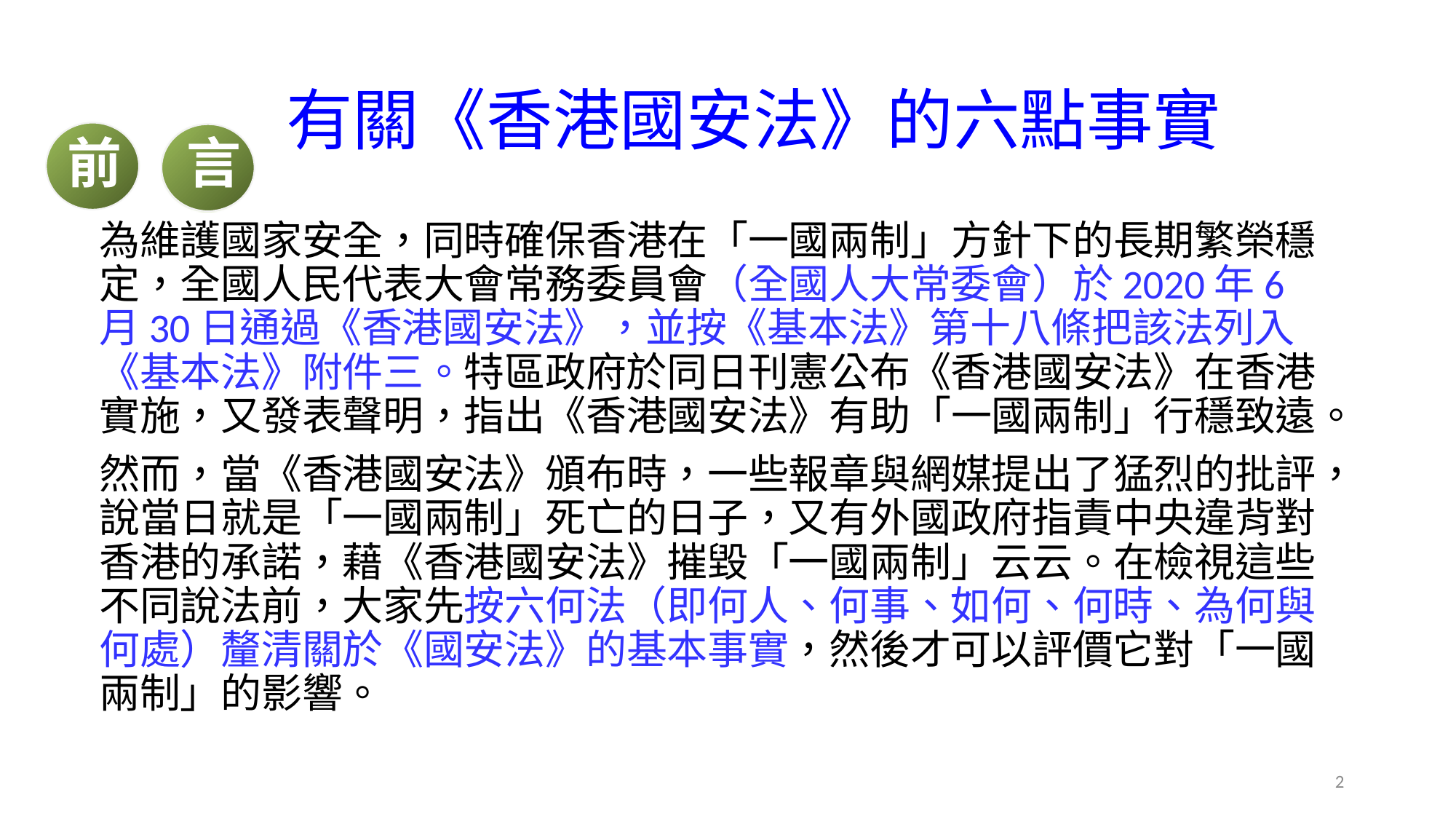

# 有關《香港國安法》的六點事實

前

言

為維護國家安全，同時確保香港在「一國兩制」方針下的長期繁榮穩定，全國人民代表大會常務委員會（全國人大常委會）於2020年6月30日通過《香港國安法》，並按《基本法》第十八條把該法列入《基本法》附件三。特區政府於同日刊憲公布《香港國安法》在香港實施，又發表聲明，指出《香港國安法》有助「一國兩制」行穩致遠。
然而，當《香港國安法》頒布時，一些報章與網媒提出了猛烈的批評，說當日就是「一國兩制」死亡的日子，又有外國政府指責中央違背對香港的承諾，藉《香港國安法》摧毀「一國兩制」云云。在檢視這些不同說法前，大家先按六何法（即何人、何事、如何、何時、為何與何處）釐清關於《國安法》的基本事實，然後才可以評價它對「一國兩制」的影響。
2